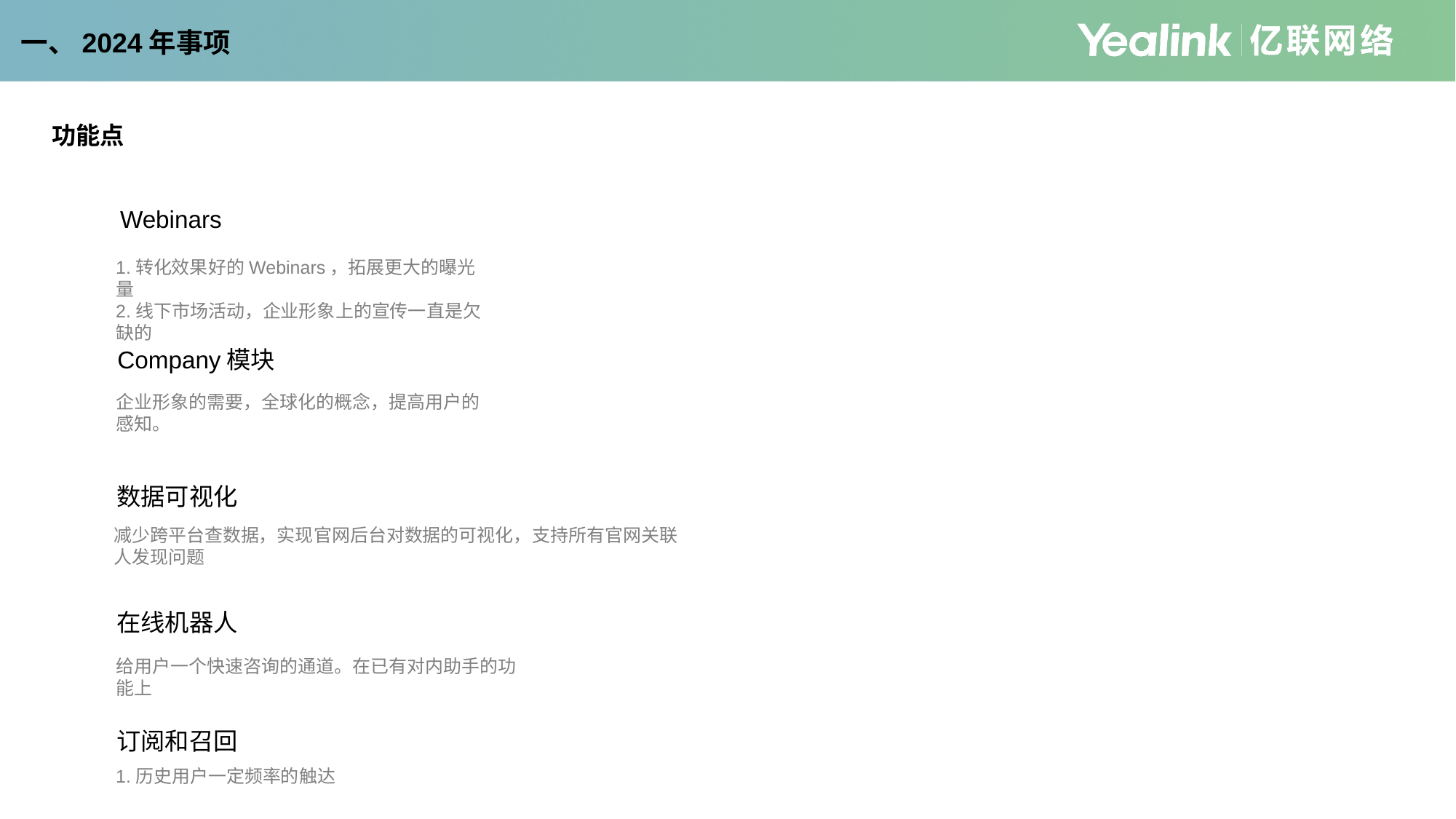

一、2024年事项
功能点
Webinars
1.转化效果好的Webinars，拓展更大的曝光量
2.线下市场活动，企业形象上的宣传一直是欠缺的
Company模块
企业形象的需要，全球化的概念，提高用户的感知。
数据可视化
减少跨平台查数据，实现官网后台对数据的可视化，支持所有官网关联人发现问题
在线机器人
给用户一个快速咨询的通道。在已有对内助手的功能上
订阅和召回
1.历史用户一定频率的触达